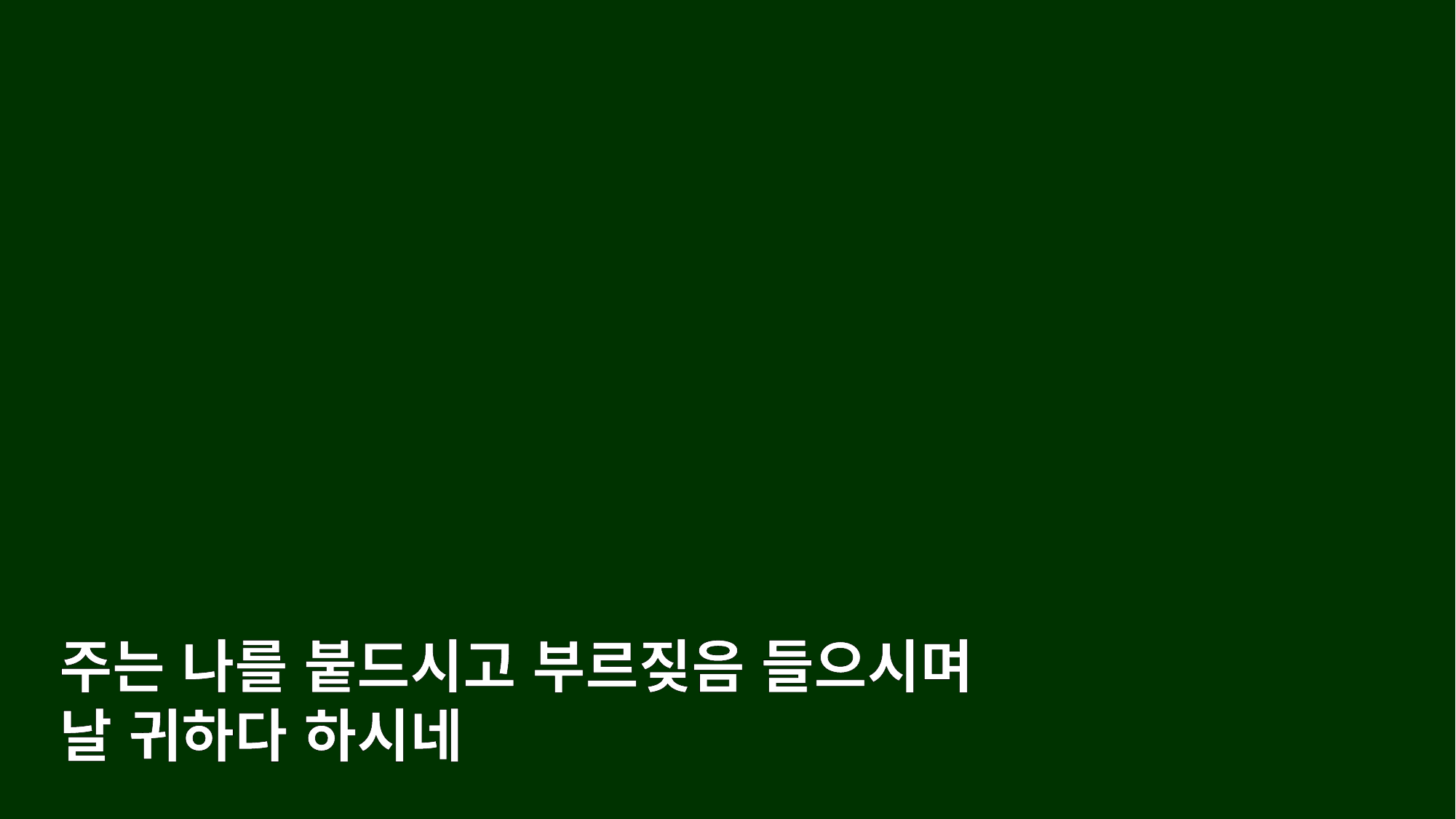

주는 나를 붙드시고 부르짖음 들으시며
날 귀하다 하시네